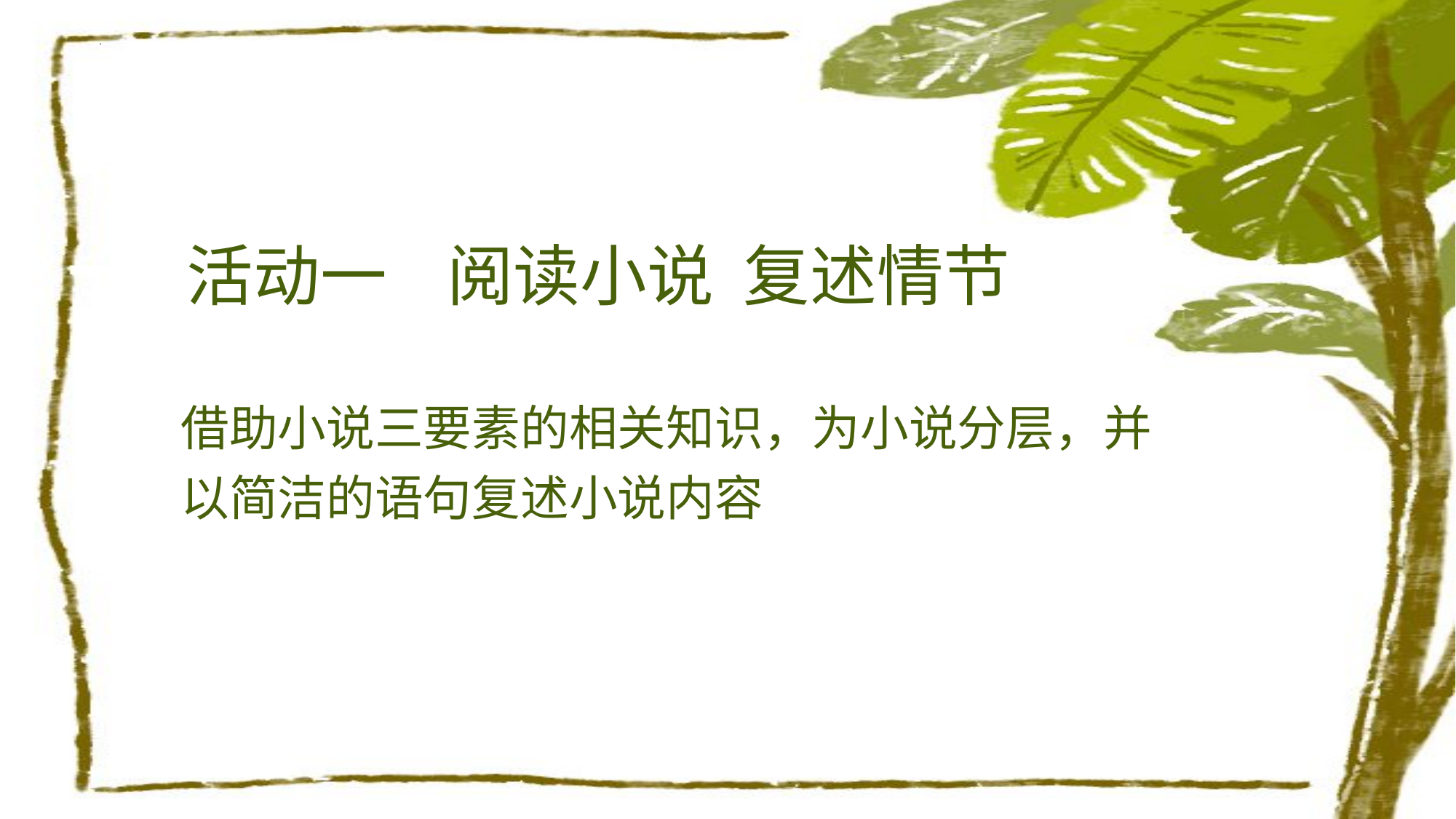

活动一    阅读小说  复述情节

借助小说三要素的相关知识，为小说分层，并以简洁的语句复述小说内容